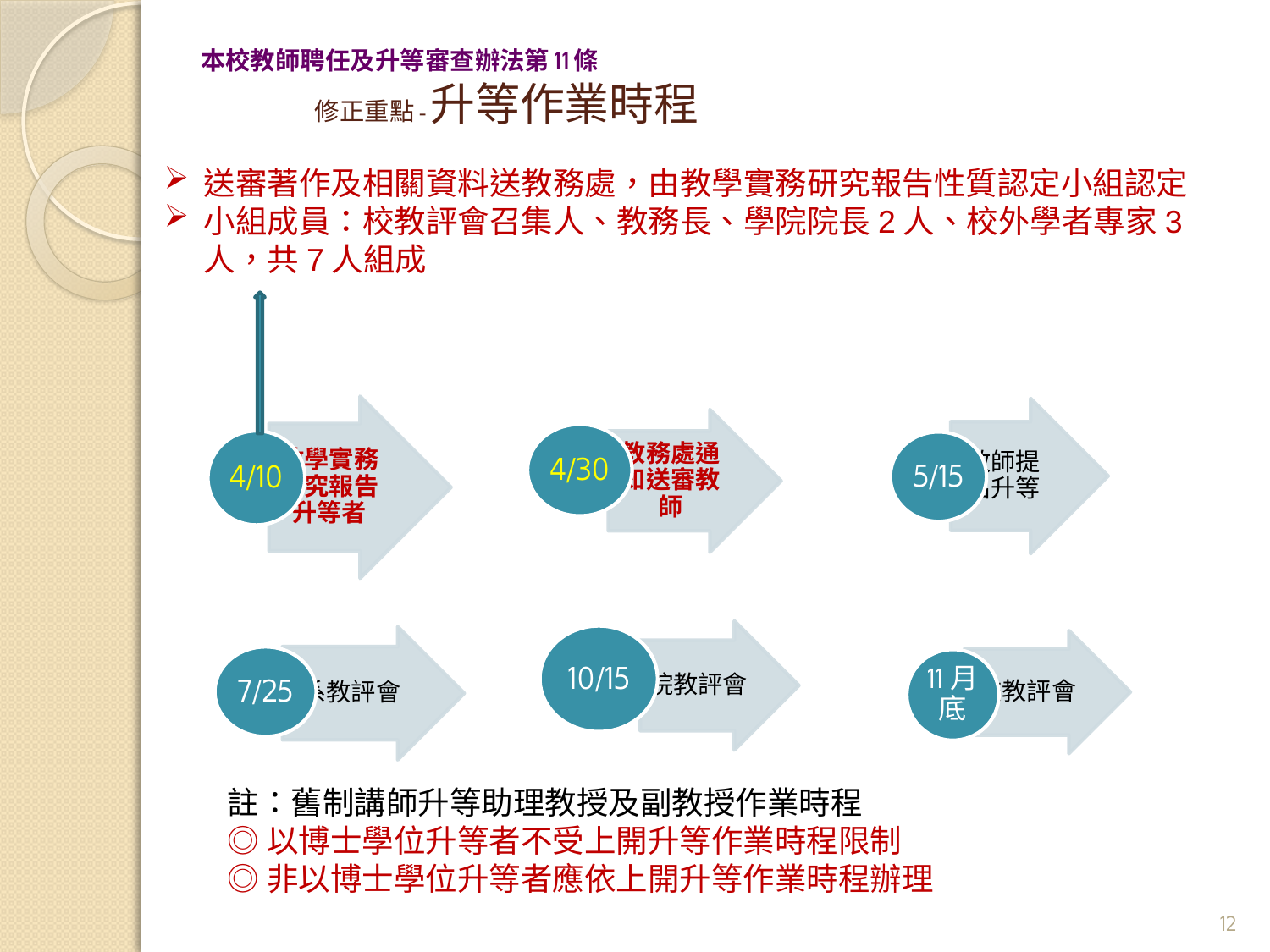

# 本校教師聘任及升等審查辦法第11條 修正重點-升等作業時程
教學實務研究報告升等者
4/10
教務處通知送審教師
4/30
教師提出升等
5/15
系教評會
7/25
院教評會
10/15
校教評會
11月底
送審著作及相關資料送教務處，由教學實務研究報告性質認定小組認定
小組成員：校教評會召集人、教務長、學院院長2人、校外學者專家3人，共7人組成

註：舊制講師升等助理教授及副教授作業時程
◎以博士學位升等者不受上開升等作業時程限制
◎非以博士學位升等者應依上開升等作業時程辦理
12